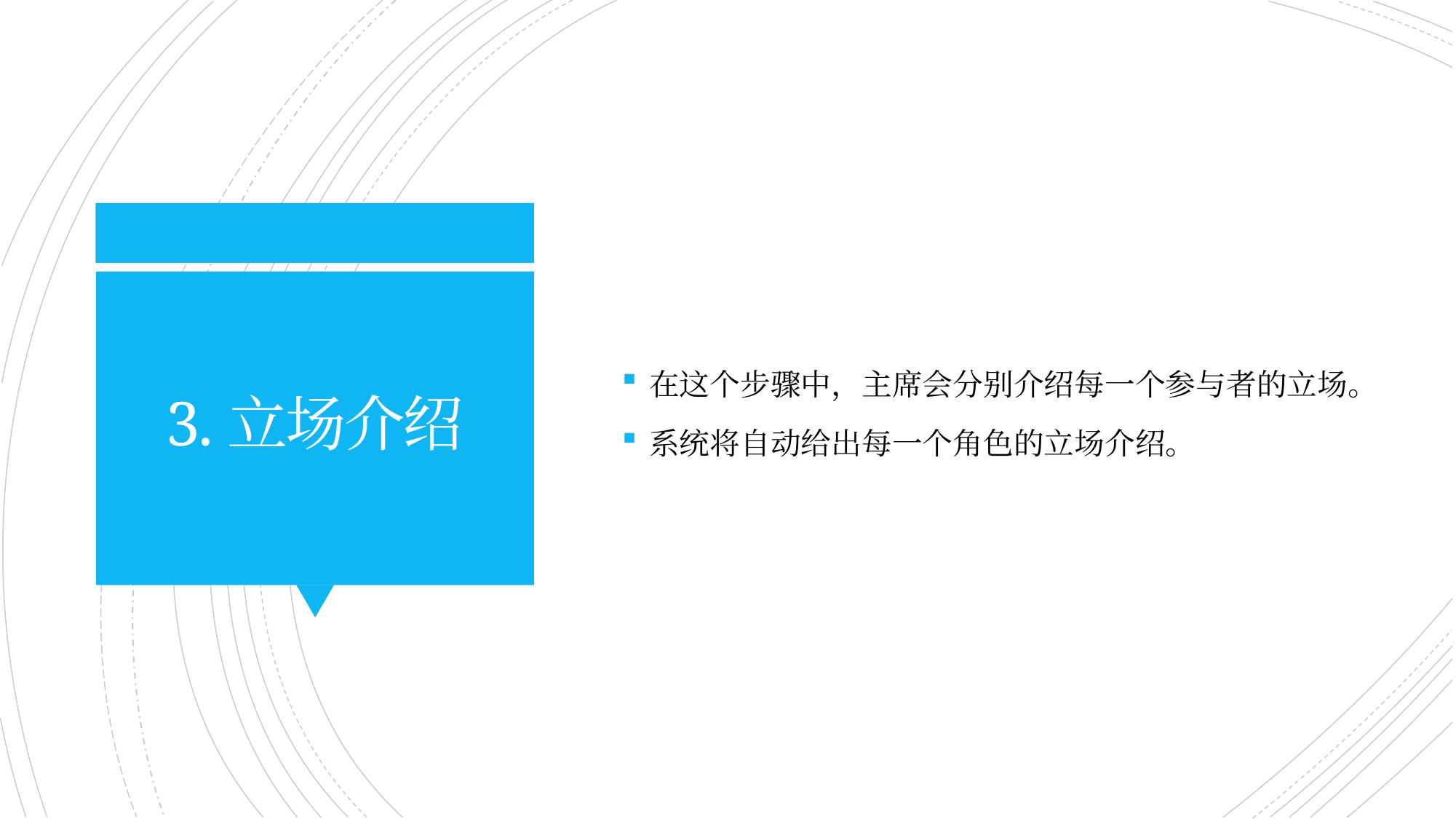

在这个步骤中，主席会分别介绍每一个参与者的立场。
系统将自动给出每一个角色的立场介绍。
# 3.立场介绍